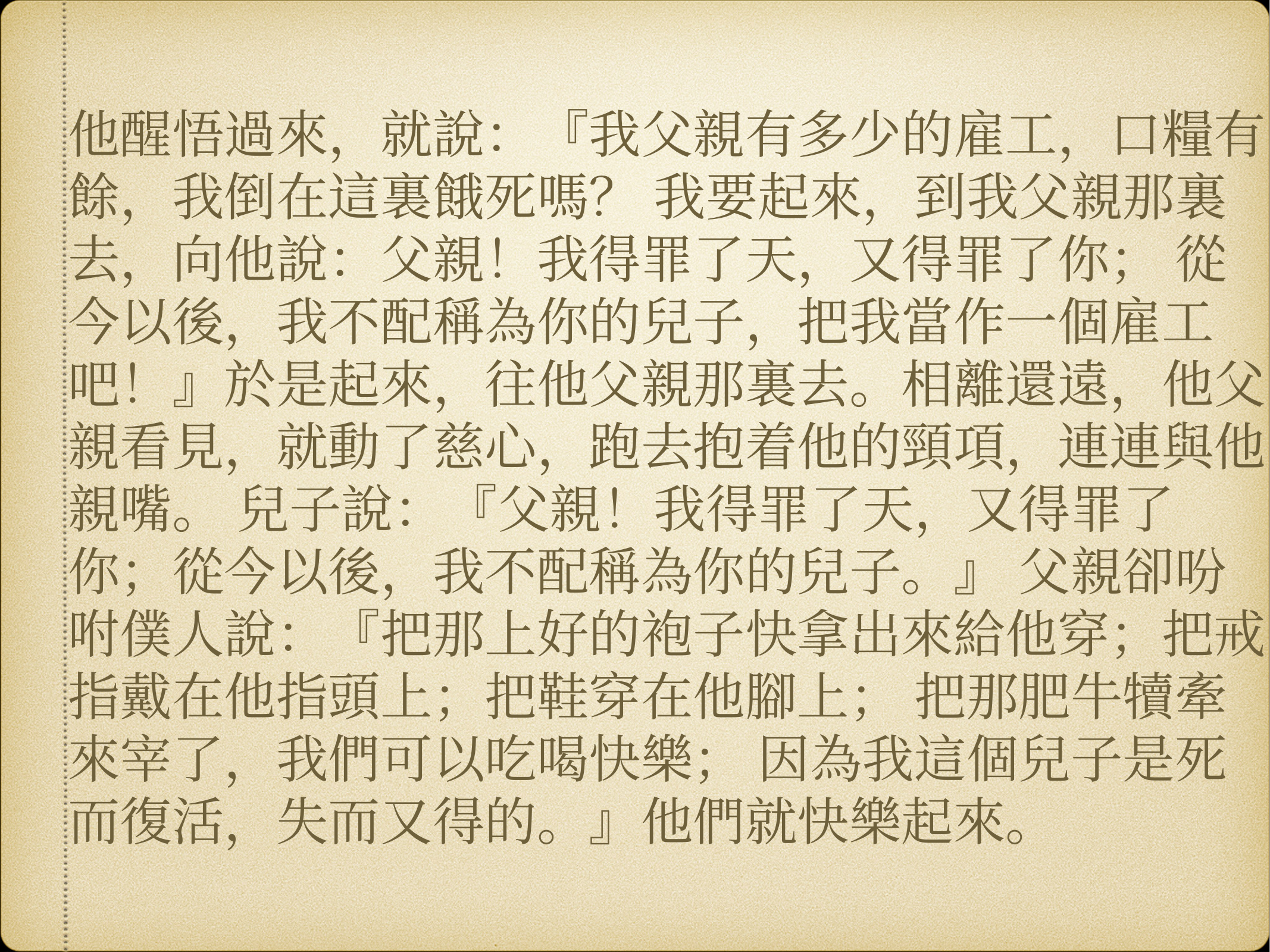

他醒悟過來，就說：『我父親有多少的雇工，口糧有餘，我倒在這裏餓死嗎？ 我要起來，到我父親那裏去，向他說：父親！我得罪了天，又得罪了你； 從今以後，我不配稱為你的兒子，把我當作一個雇工吧！』於是起來，往他父親那裏去。相離還遠，他父親看見，就動了慈心，跑去抱着他的頸項，連連與他親嘴。 兒子說：『父親！我得罪了天，又得罪了你；從今以後，我不配稱為你的兒子。』 父親卻吩咐僕人說：『把那上好的袍子快拿出來給他穿；把戒指戴在他指頭上；把鞋穿在他腳上； 把那肥牛犢牽來宰了，我們可以吃喝快樂； 因為我這個兒子是死而復活，失而又得的。』他們就快樂起來。